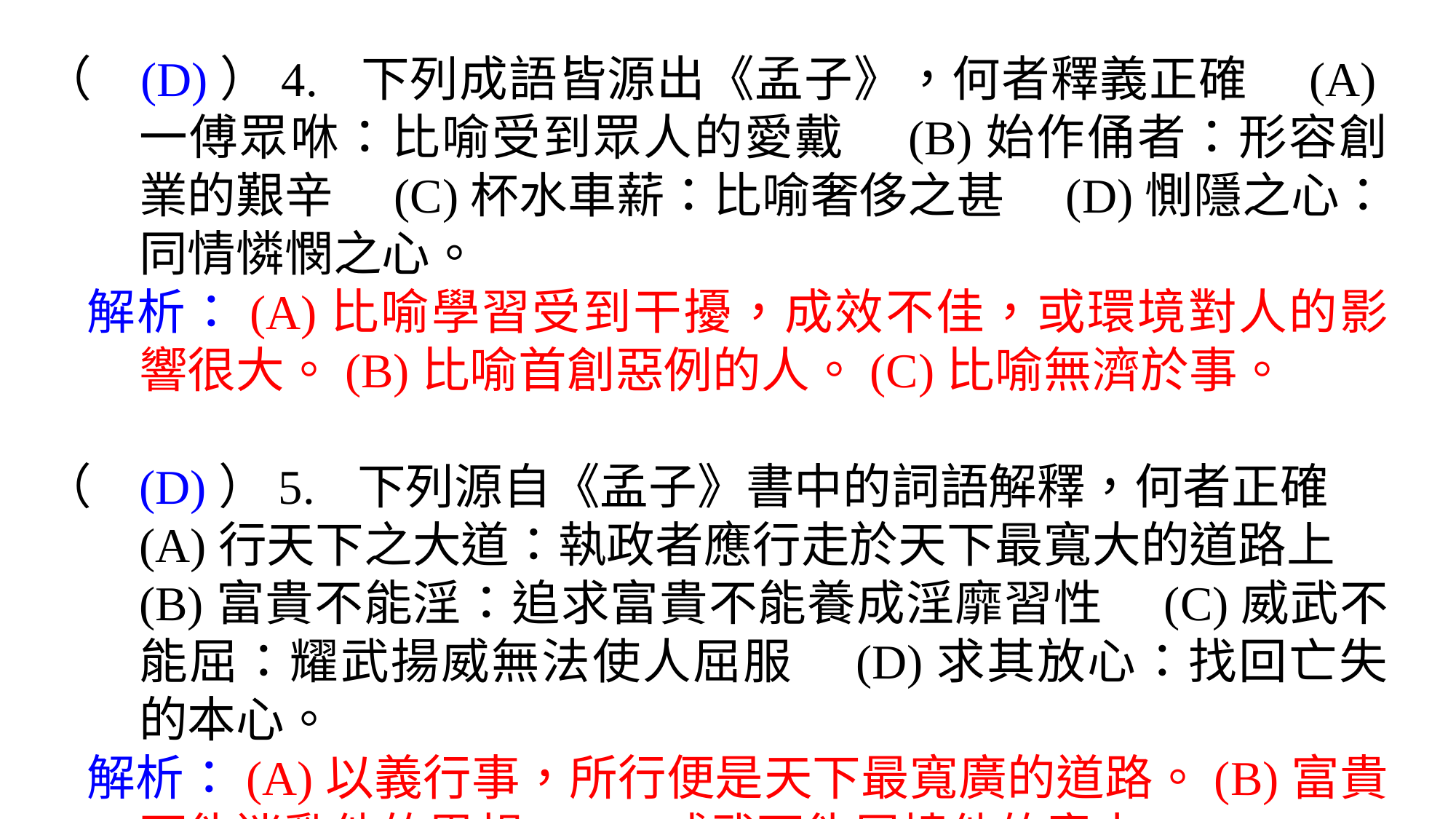

（	(D)）4.	下列成語皆源出《孟子》，何者釋義正確　(A)一傅眾咻：比喻受到眾人的愛戴　(B)始作俑者：形容創業的艱辛　(C)杯水車薪：比喻奢侈之甚　(D)惻隱之心：同情憐憫之心。
解析：(A)比喻學習受到干擾，成效不佳，或環境對人的影響很大。(B)比喻首創惡例的人。(C)比喻無濟於事。

（	(D)）5.	下列源自《孟子》書中的詞語解釋，何者正確　(A)行天下之大道：執政者應行走於天下最寬大的道路上　(B)富貴不能淫：追求富貴不能養成淫靡習性　(C)威武不能屈：耀武揚威無法使人屈服　(D)求其放心：找回亡失的本心。
解析：(A)以義行事，所行便是天下最寬廣的道路。(B)富貴不能迷亂他的思想。(C)威武不能屈撓他的意志。